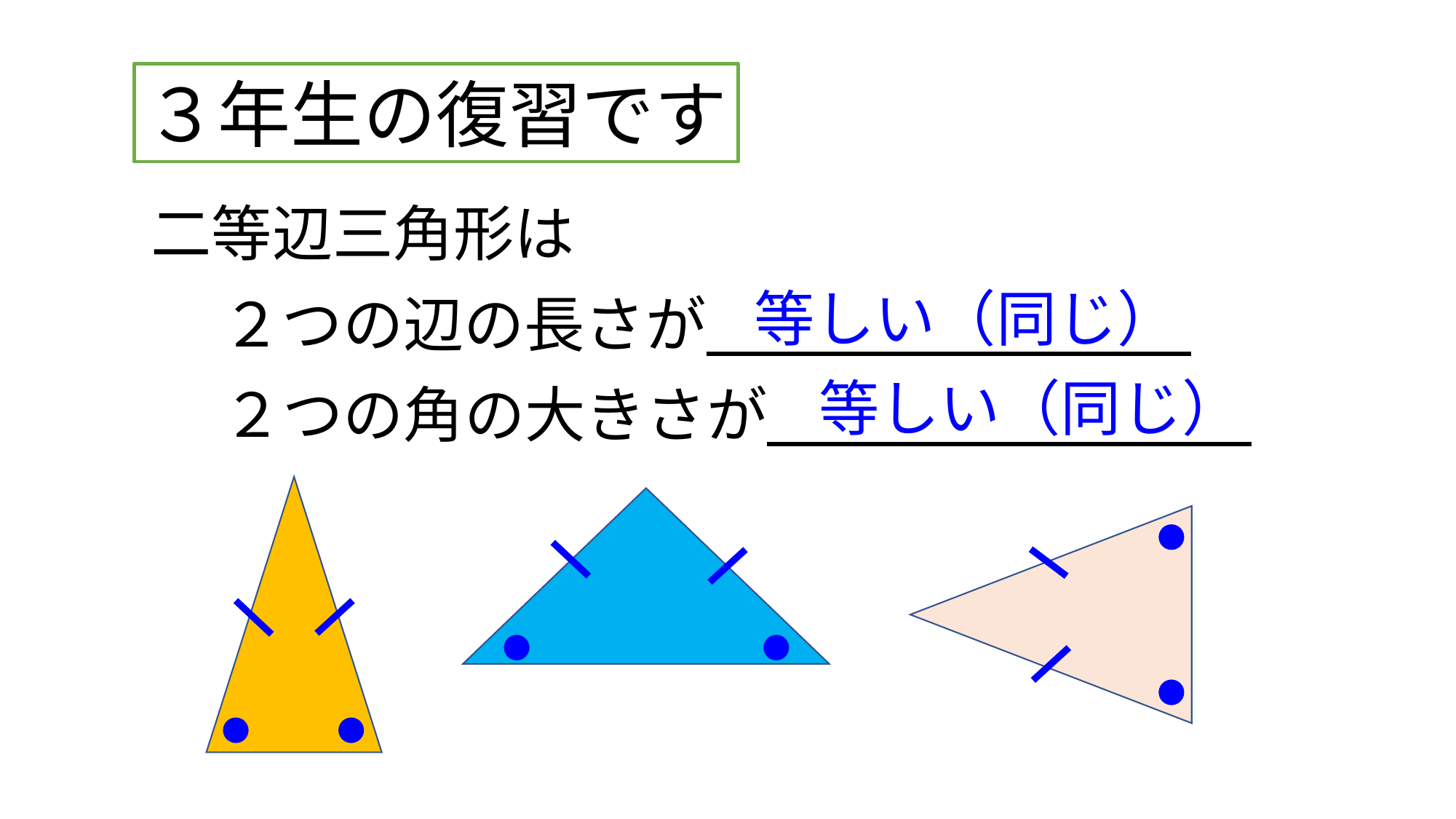

３年生の復習です
二等辺三角形は
等しい（同じ）
２つの辺の長さが
等しい（同じ）
２つの角の大きさが